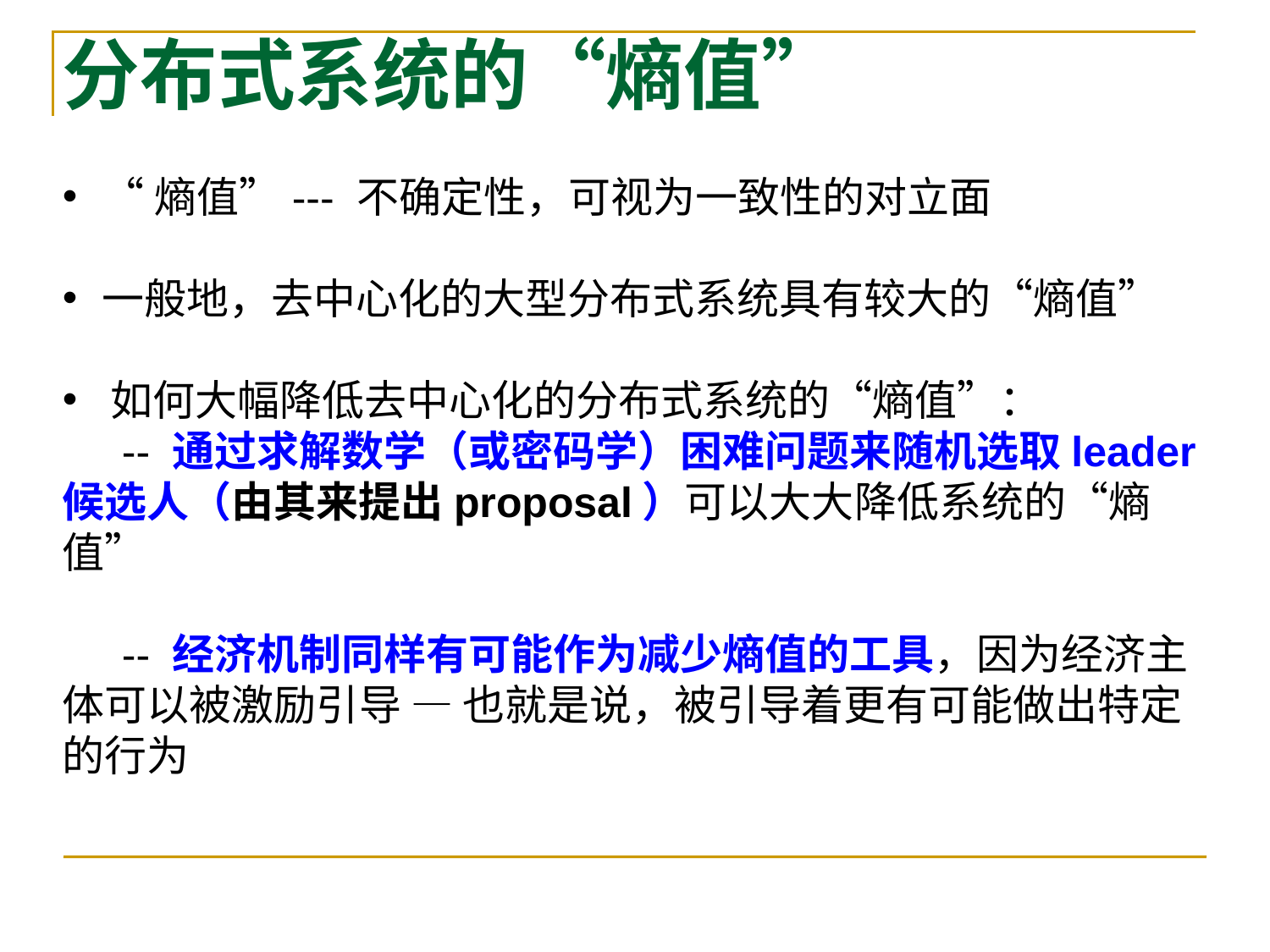

分布式系统的“熵值”
“熵值”--- 不确定性，可视为一致性的对立面

一般地，去中心化的大型分布式系统具有较大的“熵值”

如何大幅降低去中心化的分布式系统的“熵值”：
     -- 通过求解数学（或密码学）困难问题来随机选取leader候选人（由其来提出proposal）可以大大降低系统的“熵值”

     -- 经济机制同样有可能作为减少熵值的工具，因为经济主体可以被激励引导 — 也就是说，被引导着更有可能做出特定的行为